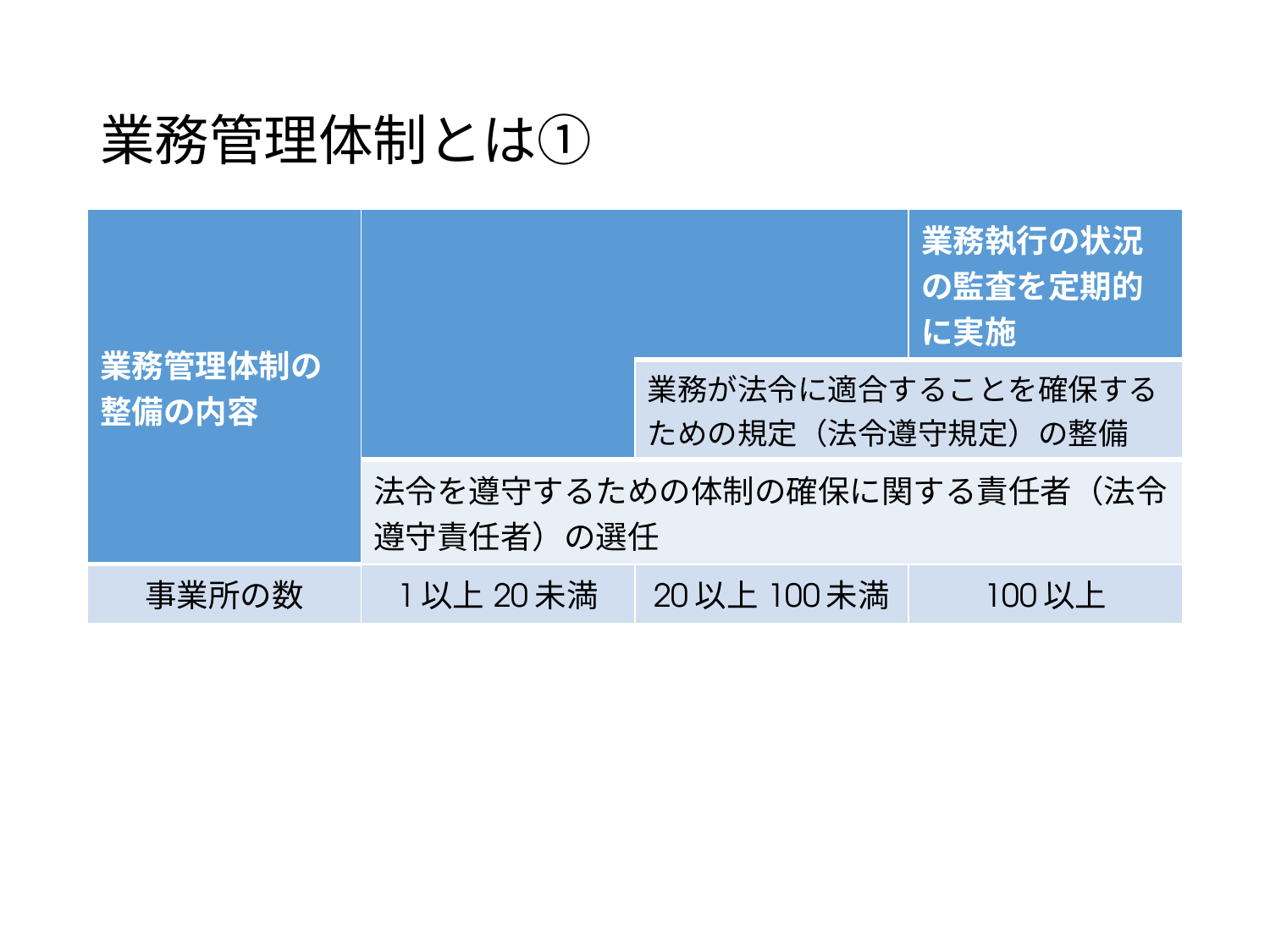

# 業務管理体制とは①
| 業務管理体制の整備の内容 |  |  | 業務執行の状況の監査を定期的に実施 |
| --- | --- | --- | --- |
|  |  | 業務が法令に適合することを確保するための規定（法令遵守規定）の整備 |  |
|  | 法令を遵守するための体制の確保に関する責任者（法令遵守責任者）の選任 |  |  |
| 事業所の数 | 1以上20未満 | 20以上100未満 | 100以上 |